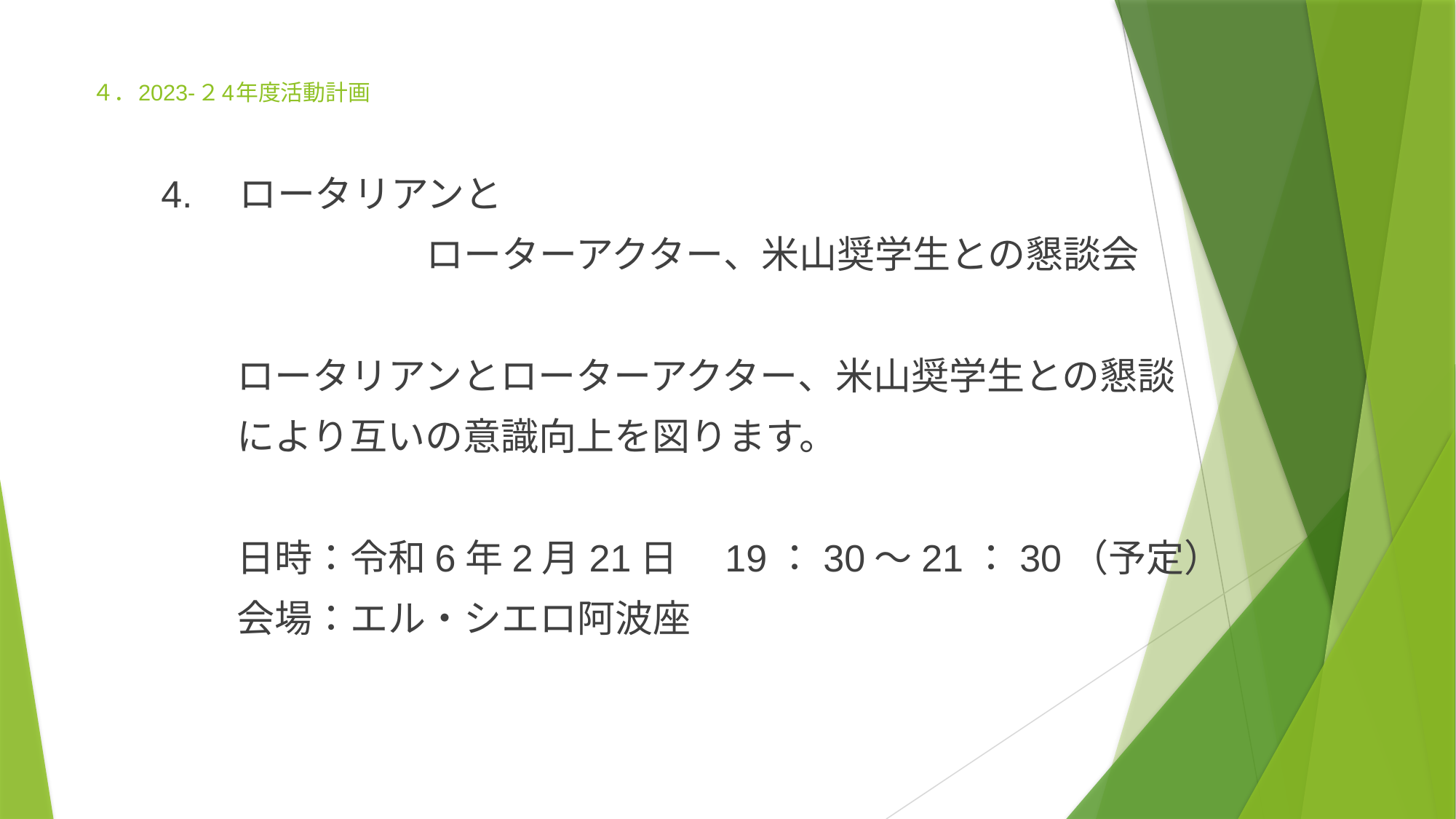

# ４．2023-２4年度活動計画
4.　ロータリアンと
　　　　　　　ローターアクター、米山奨学生との懇談会

　　ロータリアンとローターアクター、米山奨学生との懇談
　　により互いの意識向上を図ります。

　　日時：令和6年2月21日　19：30～21：30（予定）
　　会場：エル・シエロ阿波座